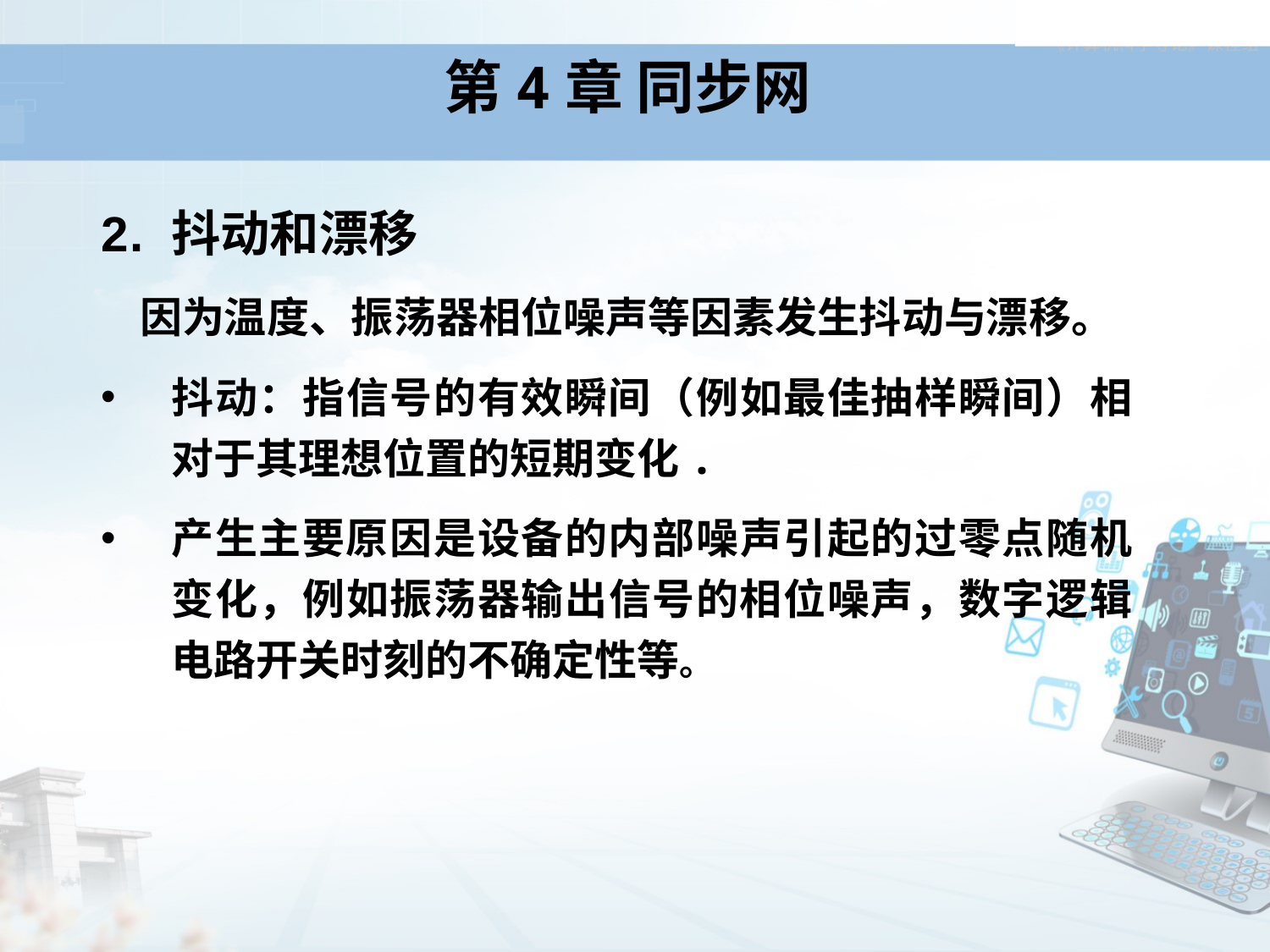

# 第4章 同步网
抖动和漂移
   因为温度、振荡器相位噪声等因素发生抖动与漂移。
抖动：指信号的有效瞬间（例如最佳抽样瞬间）相对于其理想位置的短期变化.
产生主要原因是设备的内部噪声引起的过零点随机变化，例如振荡器输出信号的相位噪声，数字逻辑电路开关时刻的不确定性等。